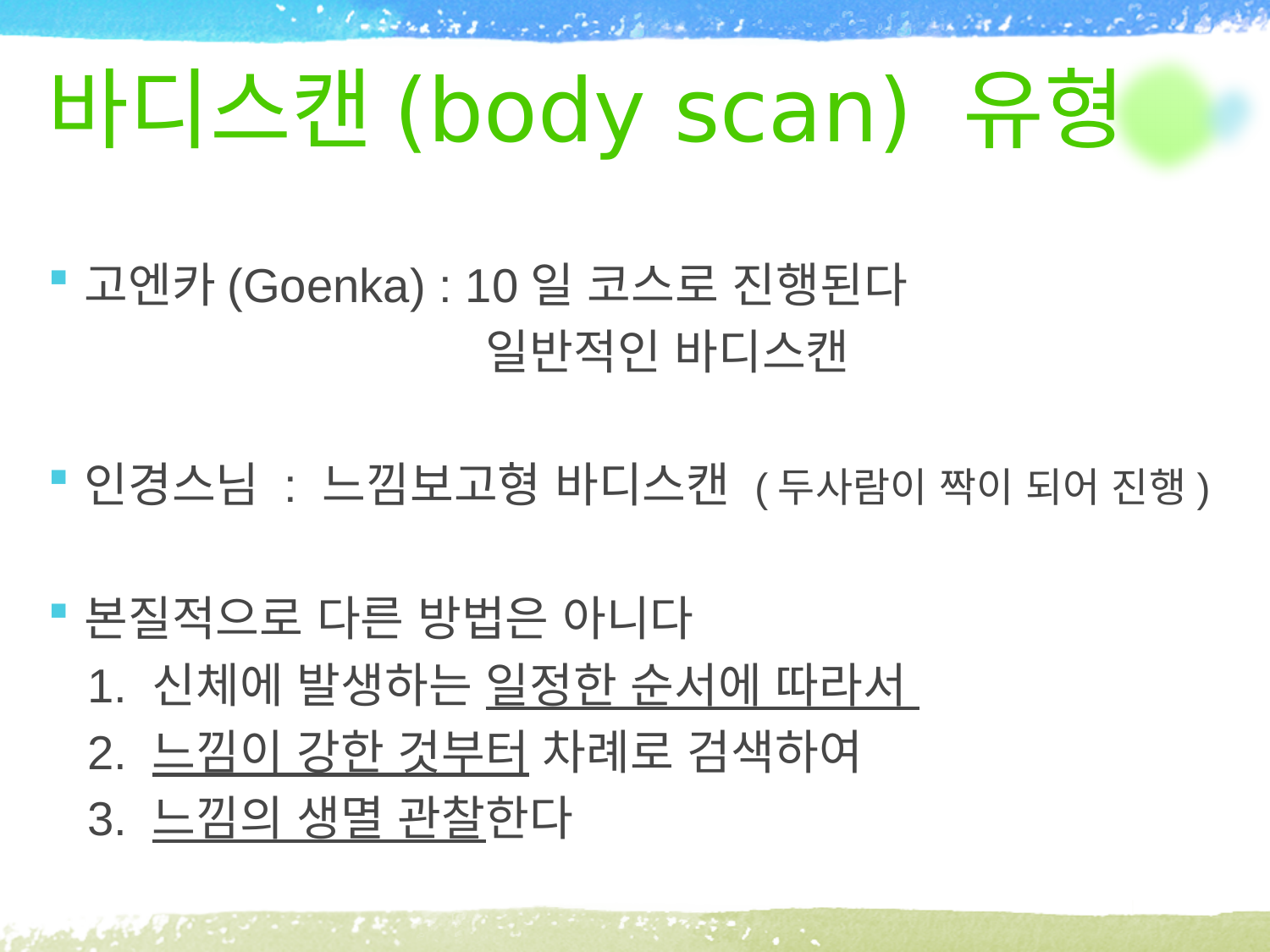

# 바디스캔(body scan) 유형

고엔카(Goenka) : 10일 코스로 진행된다
                                일반적인 바디스캔

인경스님 : 느낌보고형 바디스캔 (두사람이 짝이 되어 진행)

본질적으로 다른 방법은 아니다
   1. 신체에 발생하는 일정한 순서에 따라서
   2. 느낌이 강한 것부터 차례로 검색하여
   3. 느낌의 생멸 관찰한다